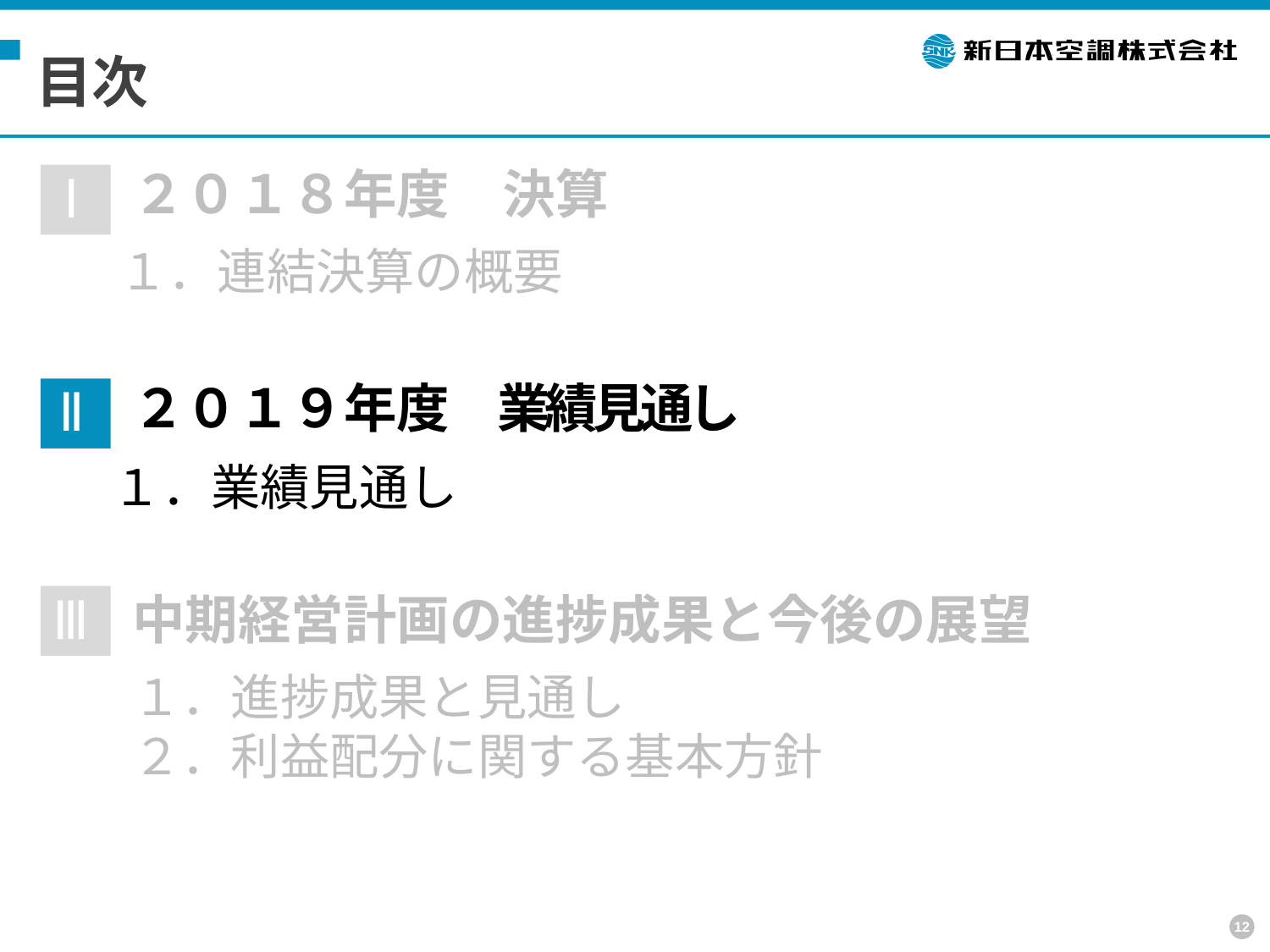

目次

２０１８年度　決算

Ⅰ
１．連結決算の概要

２０１９年度　業績見通し

Ⅱ
１．業績見通し

Ⅲ
中期経営計画の進捗成果と今後の展望
１．進捗成果と見通し
２．利益配分に関する基本方針